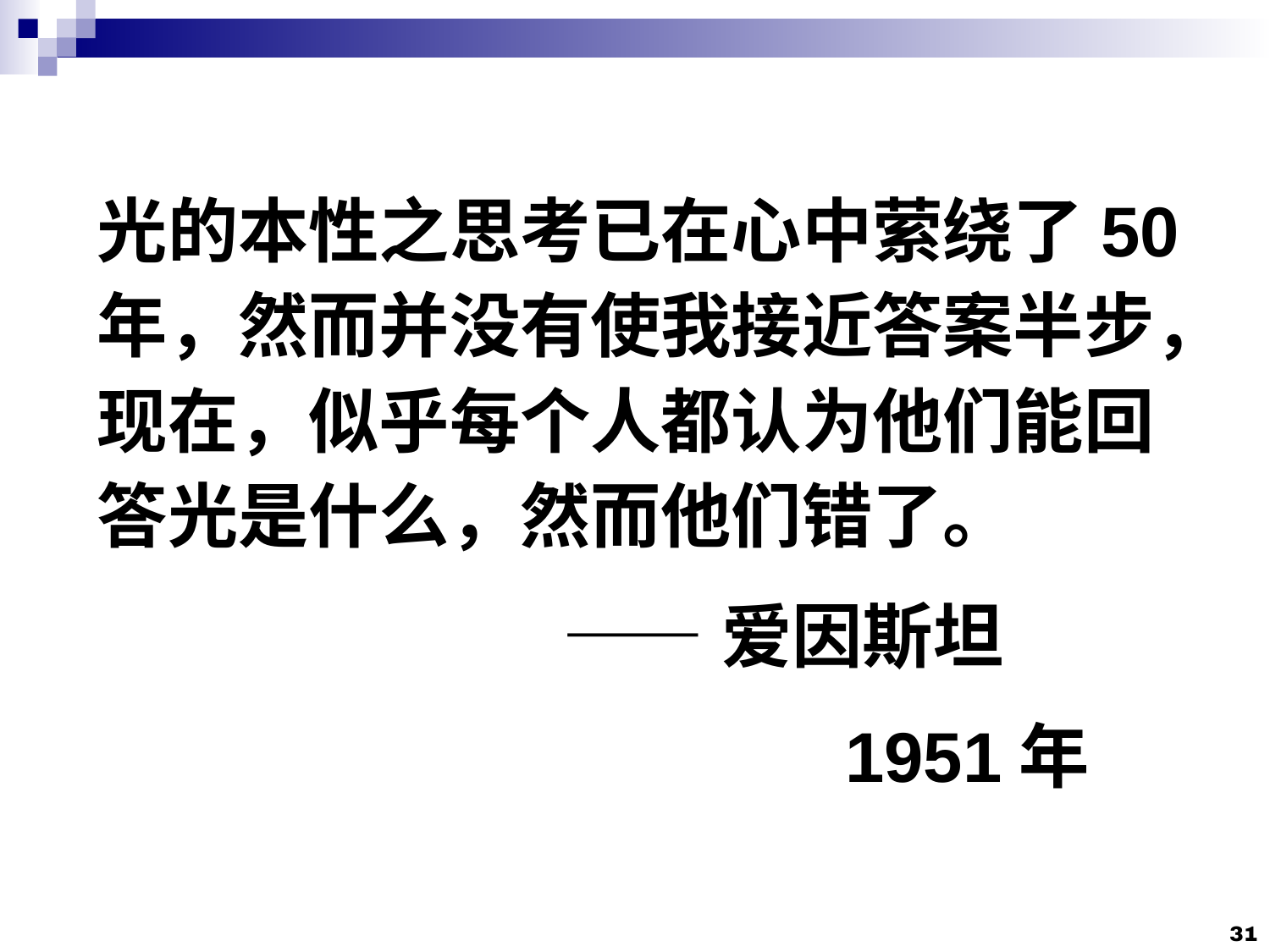

光的本性之思考已在心中萦绕了50年，然而并没有使我接近答案半步，现在，似乎每个人都认为他们能回答光是什么，然而他们错了。
                             ——爱因斯坦
                                      1951年
31